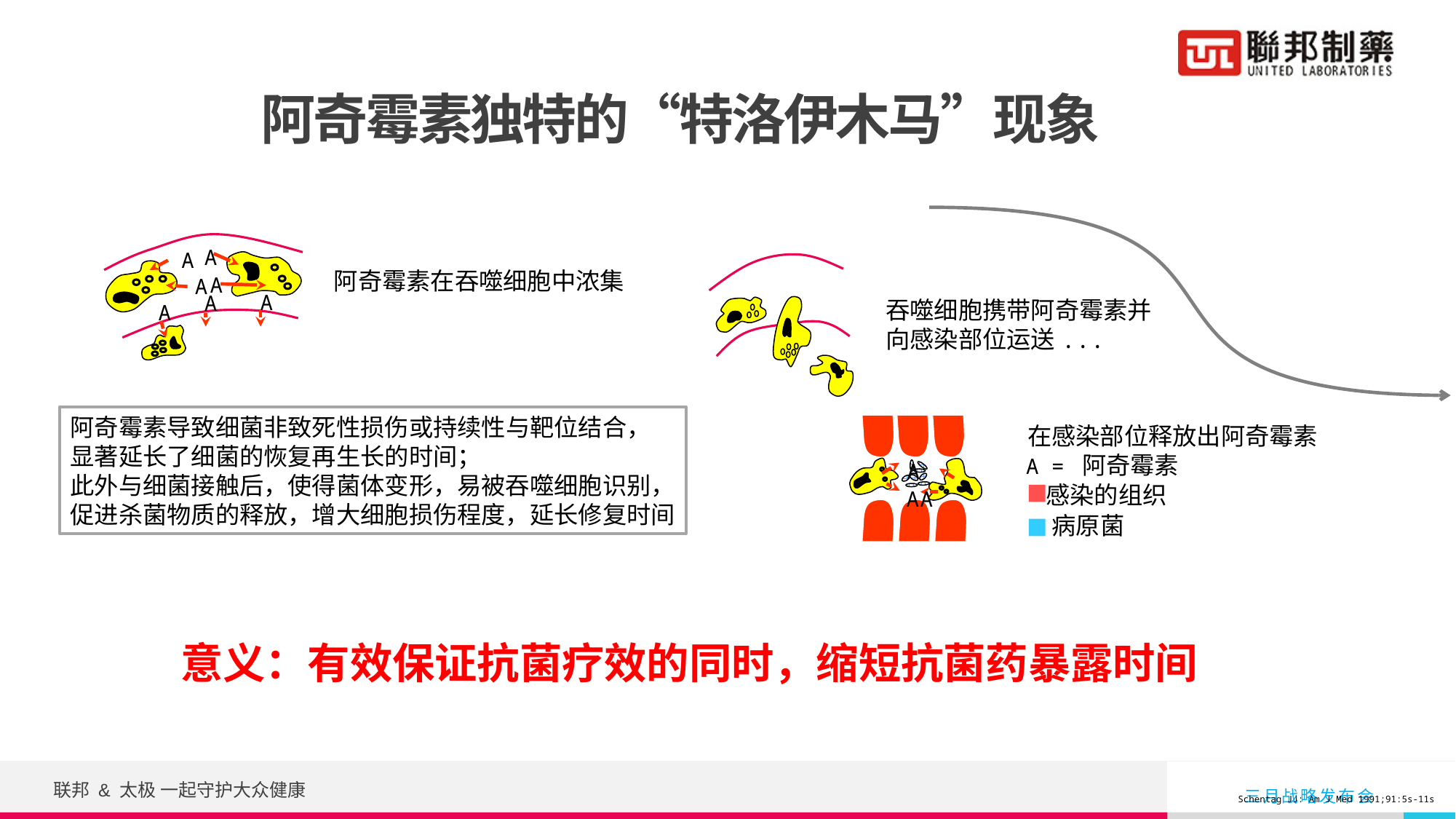

# 阿奇霉素独特的“特洛伊木马”现象

A
A

A
A

A
A

A

阿奇霉素在吞噬细胞中浓集

吞噬细胞携带阿奇霉素并
向感染部位运送...
阿奇霉素导致细菌非致死性损伤或持续性与靶位结合，
显著延长了细菌的恢复再生长的时间；
此外与细菌接触后，使得菌体变形，易被吞噬细胞识别，
促进杀菌物质的释放，增大细胞损伤程度，延长修复时间

A

A
A

A = 阿奇霉素
感染的组织

病原菌

在感染部位释放出阿奇霉素
意义：有效保证抗菌疗效的同时，缩短抗菌药暴露时间
联邦 & 太极 一起守护大众健康
Schentag JJ: Am J Med 1991;91:5s-11s